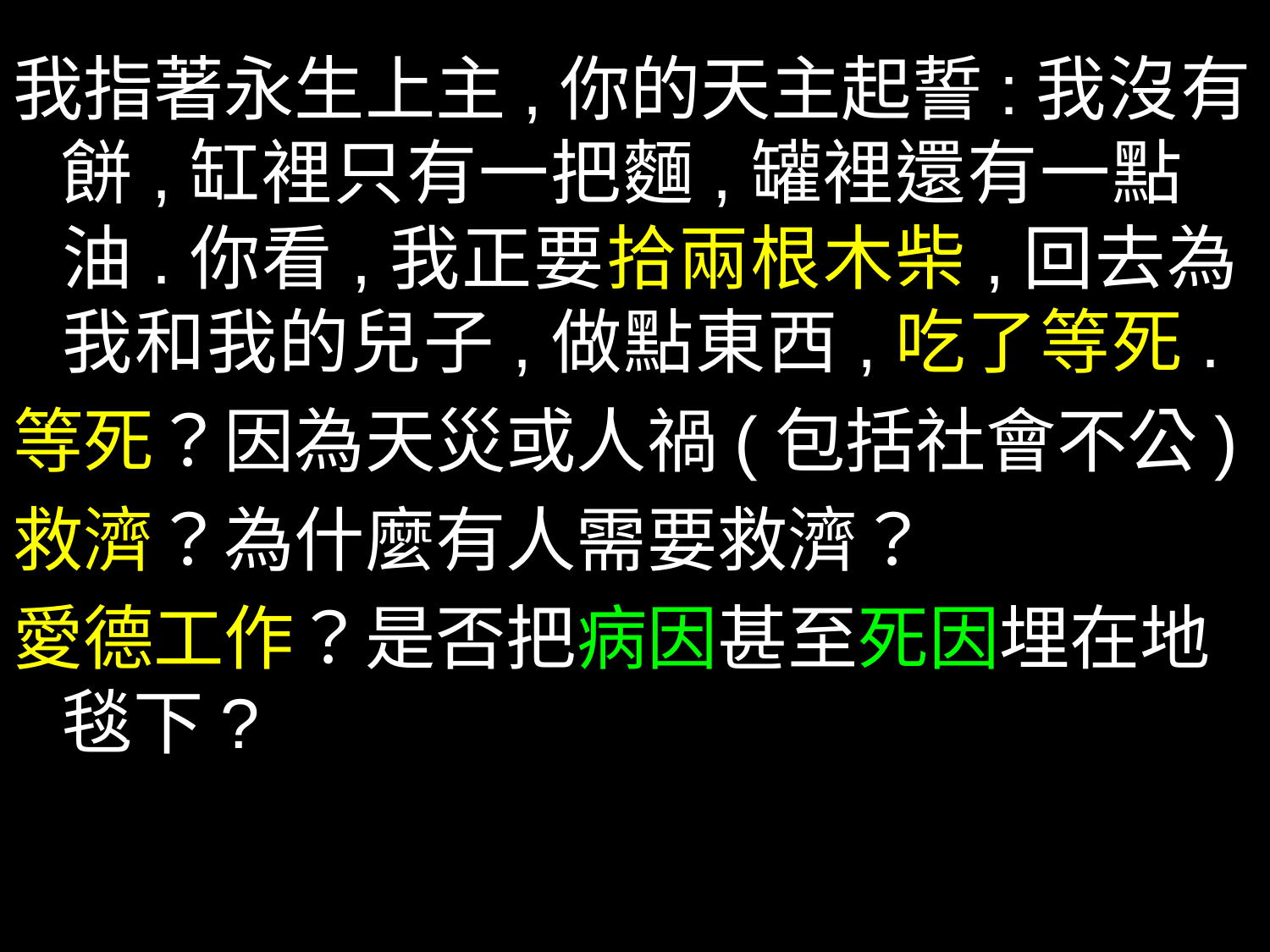

我指著永生上主,你的天主起誓:我沒有餅,缸裡只有一把麵,罐裡還有一點油.你看,我正要拾兩根木柴,回去為我和我的兒子,做點東西,吃了等死.
等死？因為天災或人禍(包括社會不公)
救濟？為什麼有人需要救濟？
愛德工作？是否把病因甚至死因埋在地毯下?